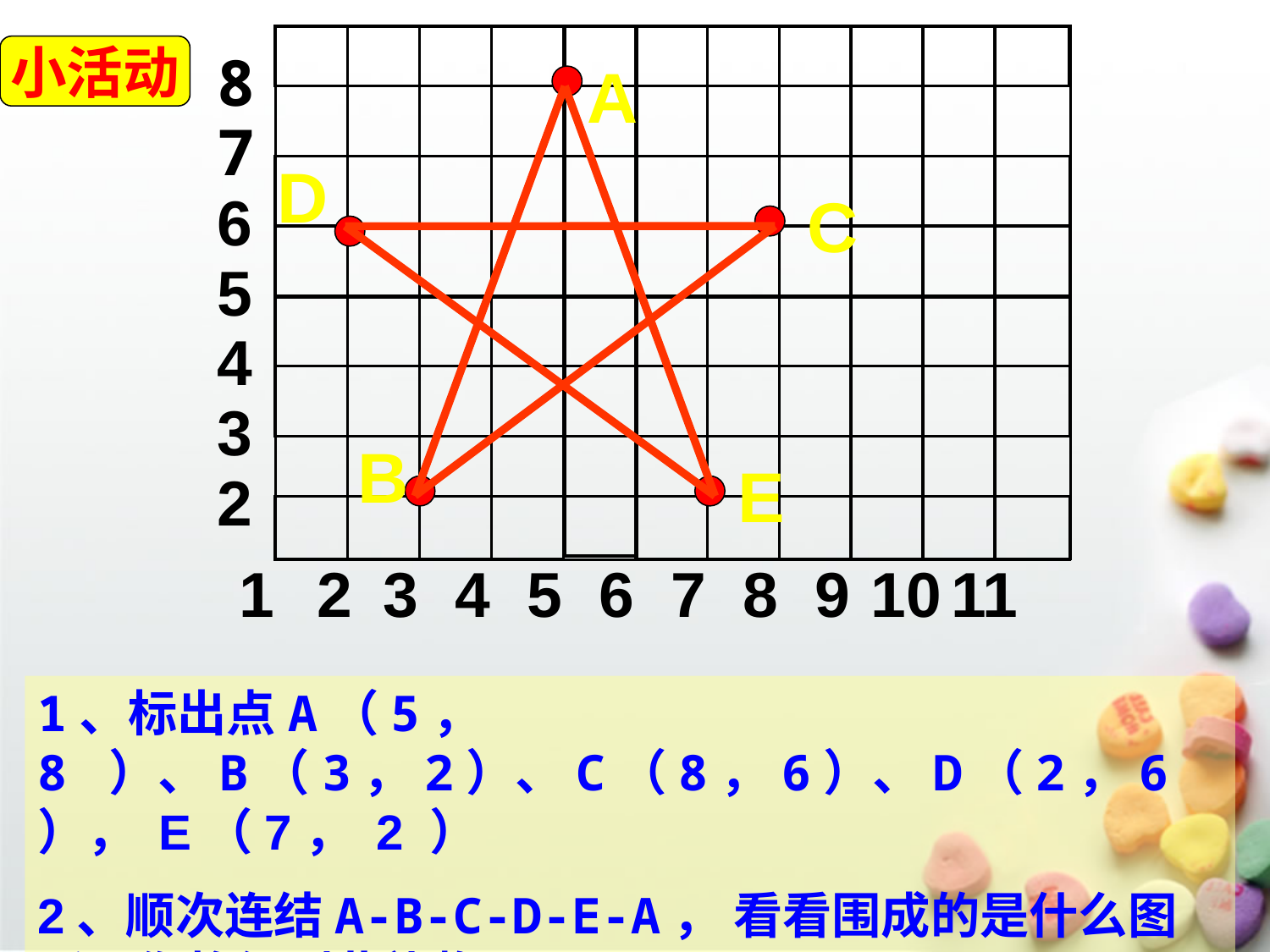

小活动
8
A

7
D

6
C

5

4

3
B
E
2

1
2
3
4
5
6
7
8
9
10
11

1、标出点A（5， 8 ）、B（3，2）、C（8，6）、D（2，6）， E（7， 2 ）
2、顺次连结A-B-C-D-E-A， 看看围成的是什么图形？你将得到此礼物。